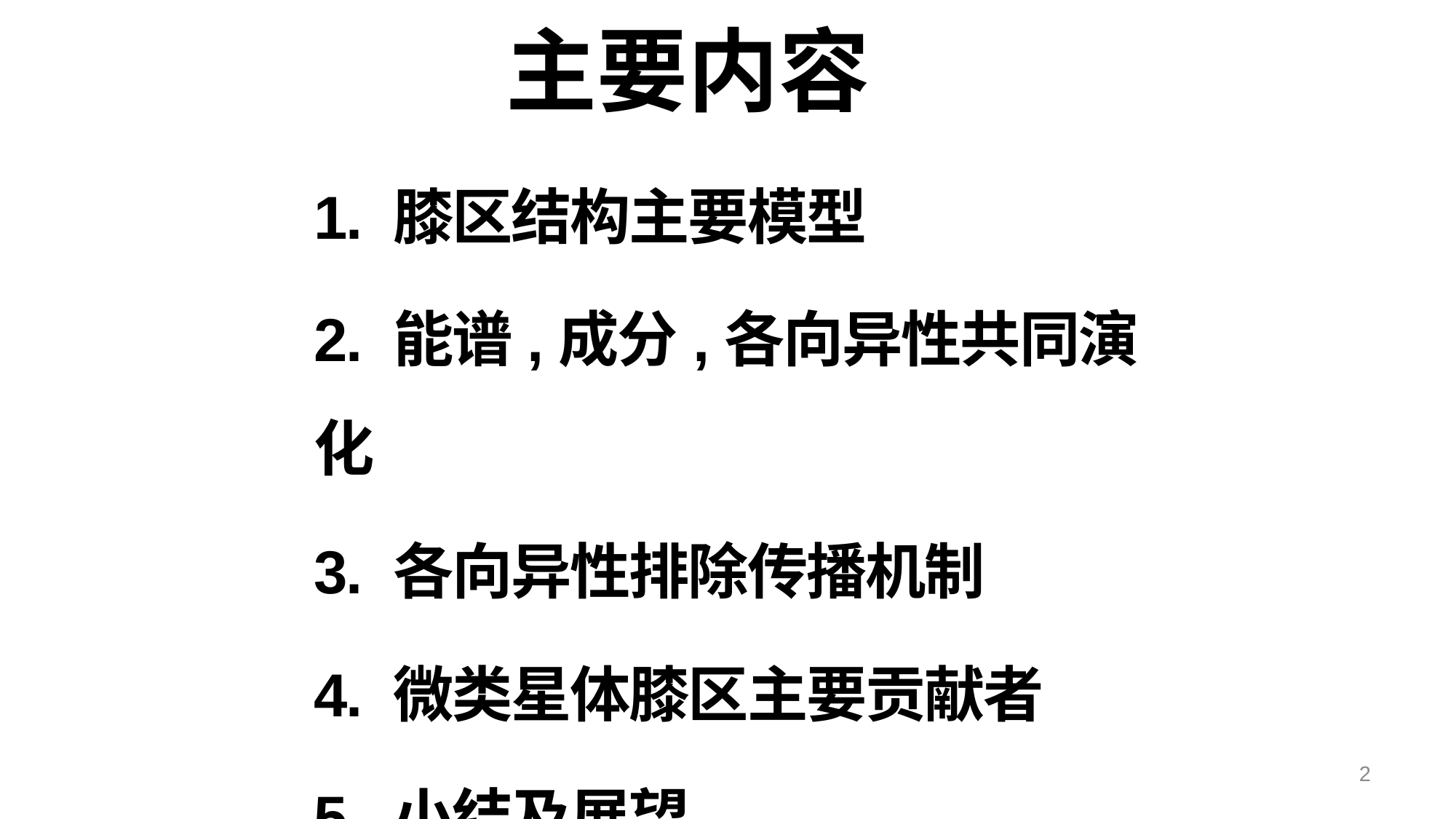

主要内容
1. 膝区结构主要模型
2. 能谱,成分,各向异性共同演化
3. 各向异性排除传播机制
4. 微类星体膝区主要贡献者
5. 小结及展望
2